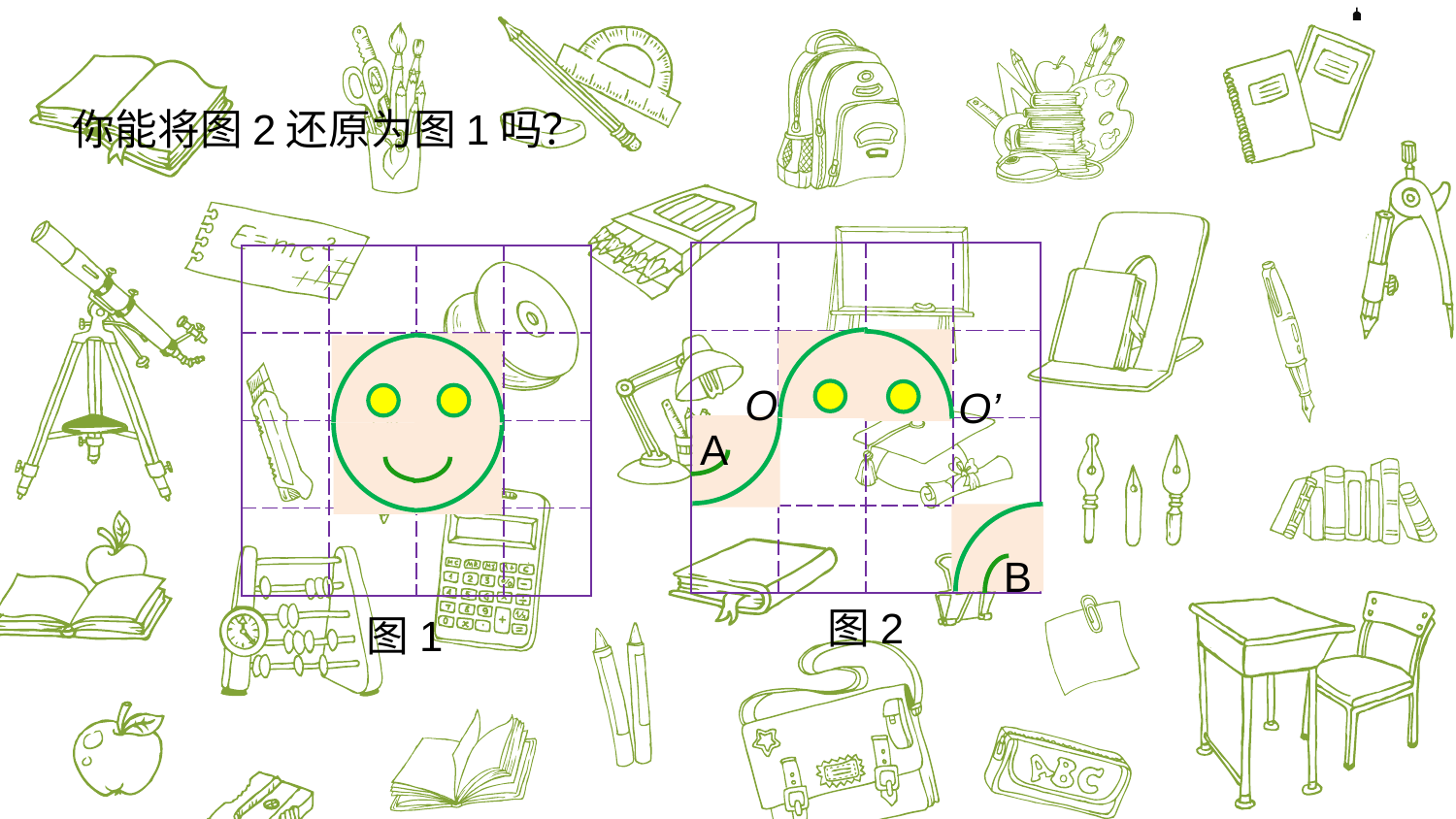

你能将图2还原为图1吗？
|  |  |  |  |
| --- | --- | --- | --- |
|  |  |  |  |
|  |  |  |  |
|  |  |  |  |
|  |  |  |  |
| --- | --- | --- | --- |
|  |  |  |  |
|  |  |  |  |
|  |  |  |  |

O
O’
A

B
图2
图1